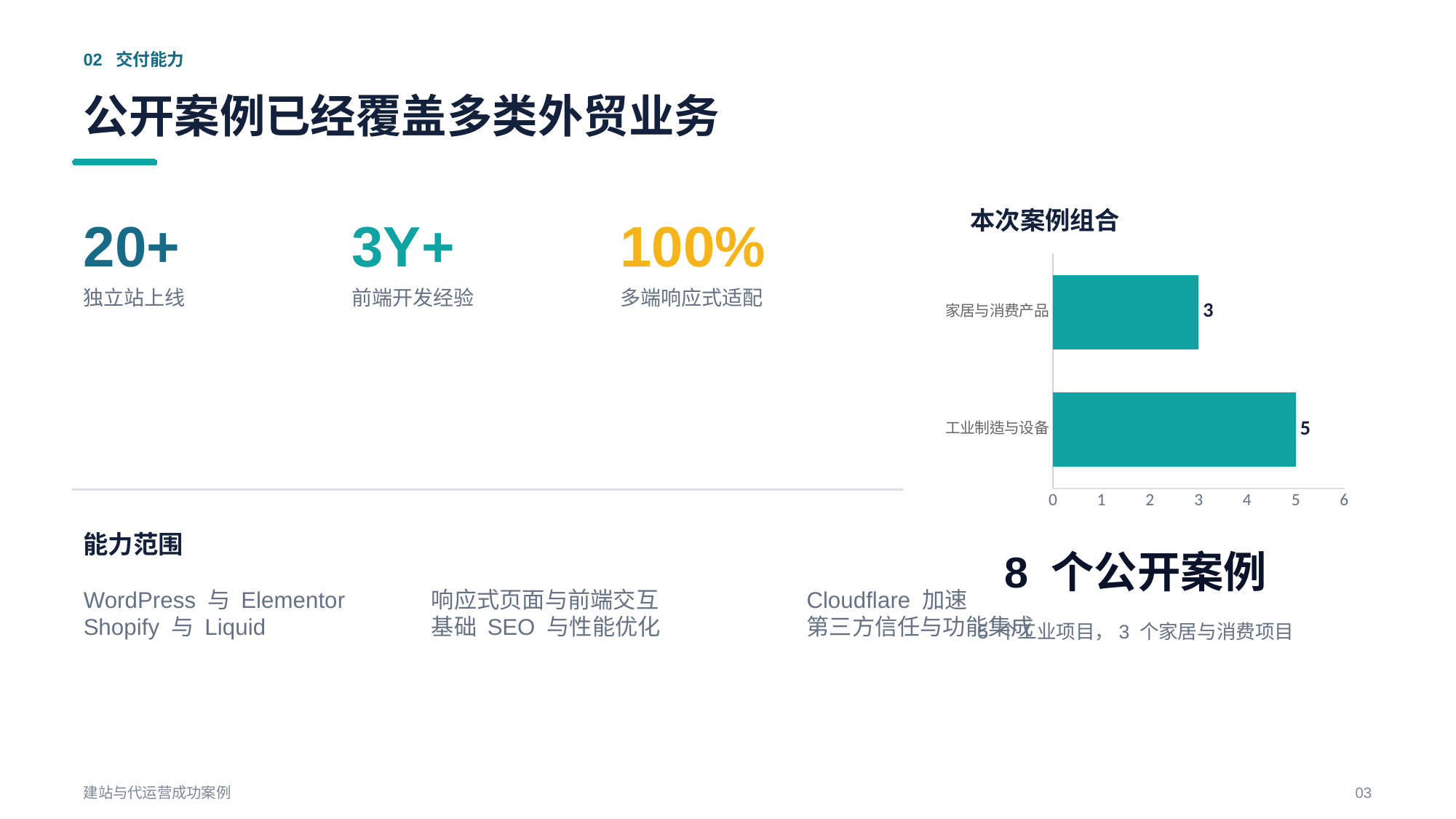

02  交付能力
公开案例已经覆盖多类外贸业务

本次案例组合
20+
3Y+
100%

### Chart

| Category |  |
|---|---|
| 工业制造与设备 | 5.0 |
| 家居与消费产品 | 3.0 |
独立站上线
前端开发经验
多端响应式适配

能力范围
8 个公开案例
WordPress 与 Elementor
Shopify 与 Liquid
响应式页面与前端交互
基础 SEO 与性能优化
Cloudflare 加速
第三方信任与功能集成
5 个工业项目，3 个家居与消费项目
建站与代运营成功案例
03